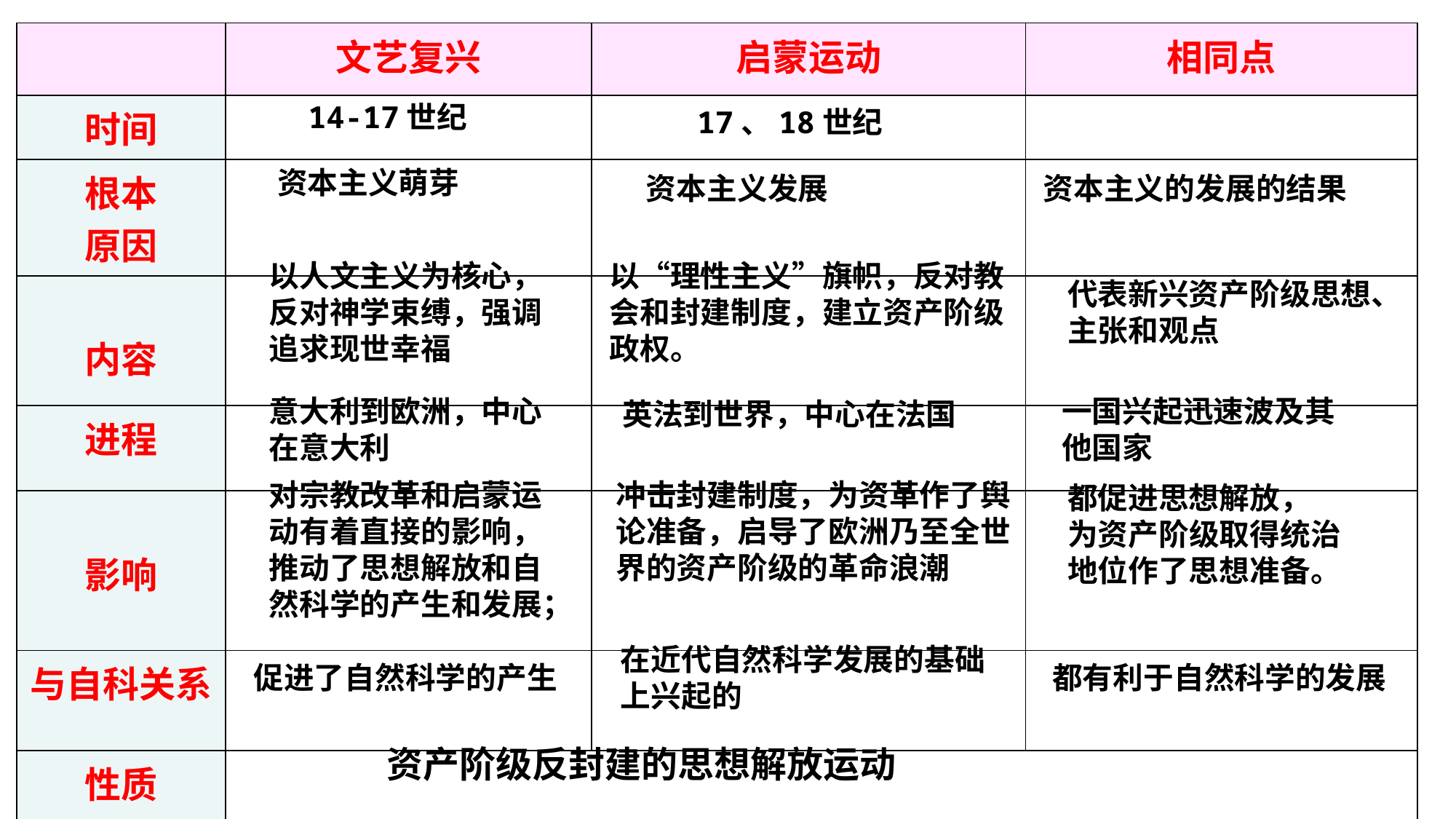

|  | 文艺复兴 | 启蒙运动 | 相同点 |
| --- | --- | --- | --- |
| 时间 |  |  |  |
| 根本 原因 |  |  |  |
| 内容 |  |  |  |
| 进程 |  |  |  |
| 影响 |  |  |  |
| 与自科关系 |  |  |  |
| 性质 |  |  |  |
 14-17世纪
17、18世纪
资本主义萌芽
资本主义发展
资本主义的发展的结果
以人文主义为核心，反对神学束缚，强调追求现世幸福
以“理性主义”旗帜，反对教会和封建制度，建立资产阶级政权。
代表新兴资产阶级思想、主张和观点
意大利到欧洲，中心在意大利
一国兴起迅速波及其他国家
英法到世界，中心在法国
对宗教改革和启蒙运动有着直接的影响，推动了思想解放和自然科学的产生和发展；
冲击封建制度，为资革作了舆论准备，启导了欧洲乃至全世界的资产阶级的革命浪潮
都促进思想解放，
为资产阶级取得统治地位作了思想准备。
在近代自然科学发展的基础上兴起的
促进了自然科学的产生
都有利于自然科学的发展
资产阶级反封建的思想解放运动